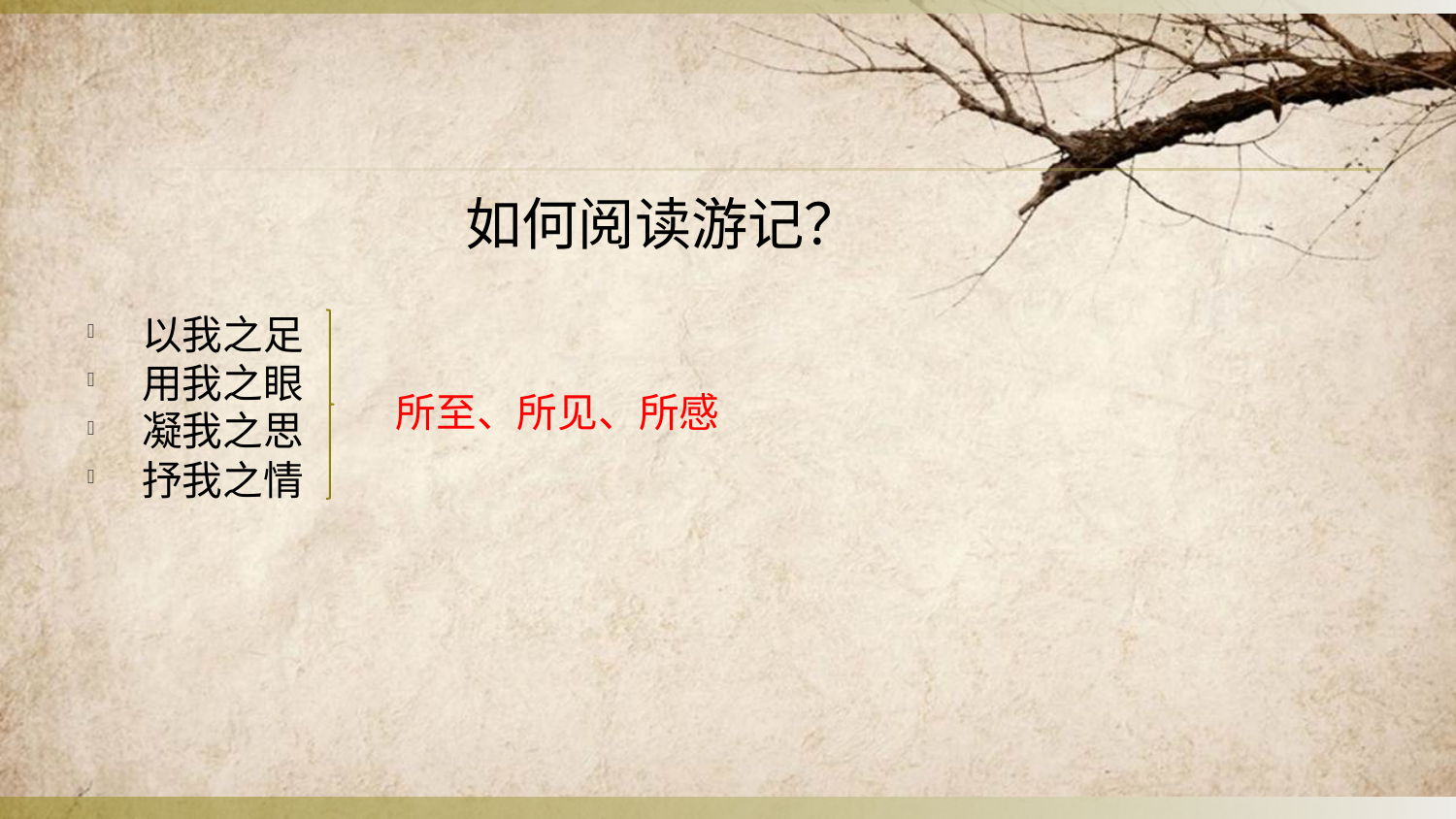

# 如何阅读游记？
以我之足
用我之眼
凝我之思
抒我之情

所至、所见、所感